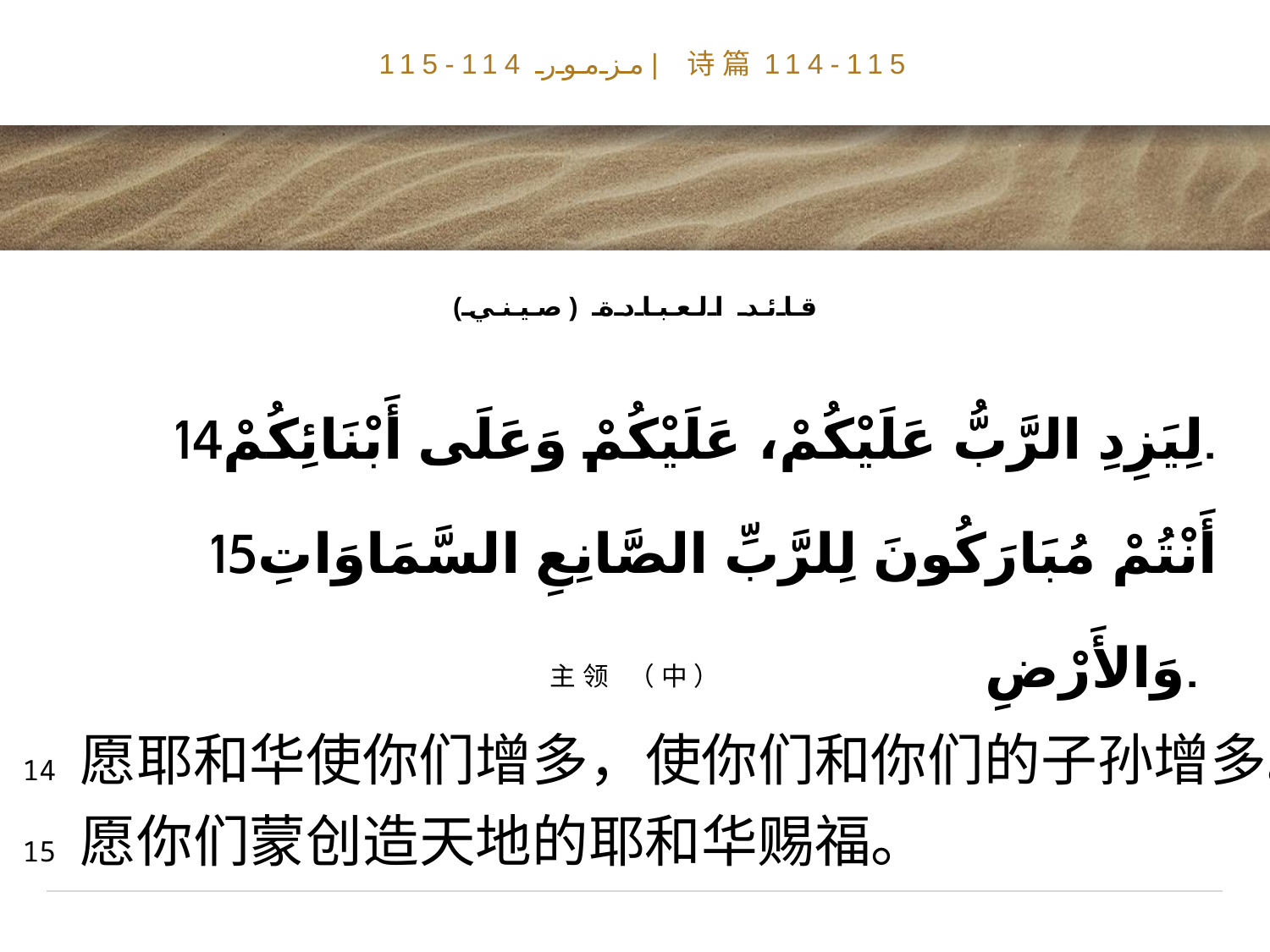

# مزمور 114-115| 诗篇114-115
قائد العبادة (صيني)
14لِيَزِدِ الرَّبُّ عَلَيْكُمْ، عَلَيْكُمْ وَعَلَى أَبْنَائِكُمْ.
15أَنْتُمْ مُبَارَكُونَ لِلرَّبِّ الصَّانِعِ السَّمَاوَاتِ وَالأَرْضِ.
主领 （中）
14 愿耶和华使你们增多，使你们和你们的子孙增多。
15 愿你们蒙创造天地的耶和华赐福。